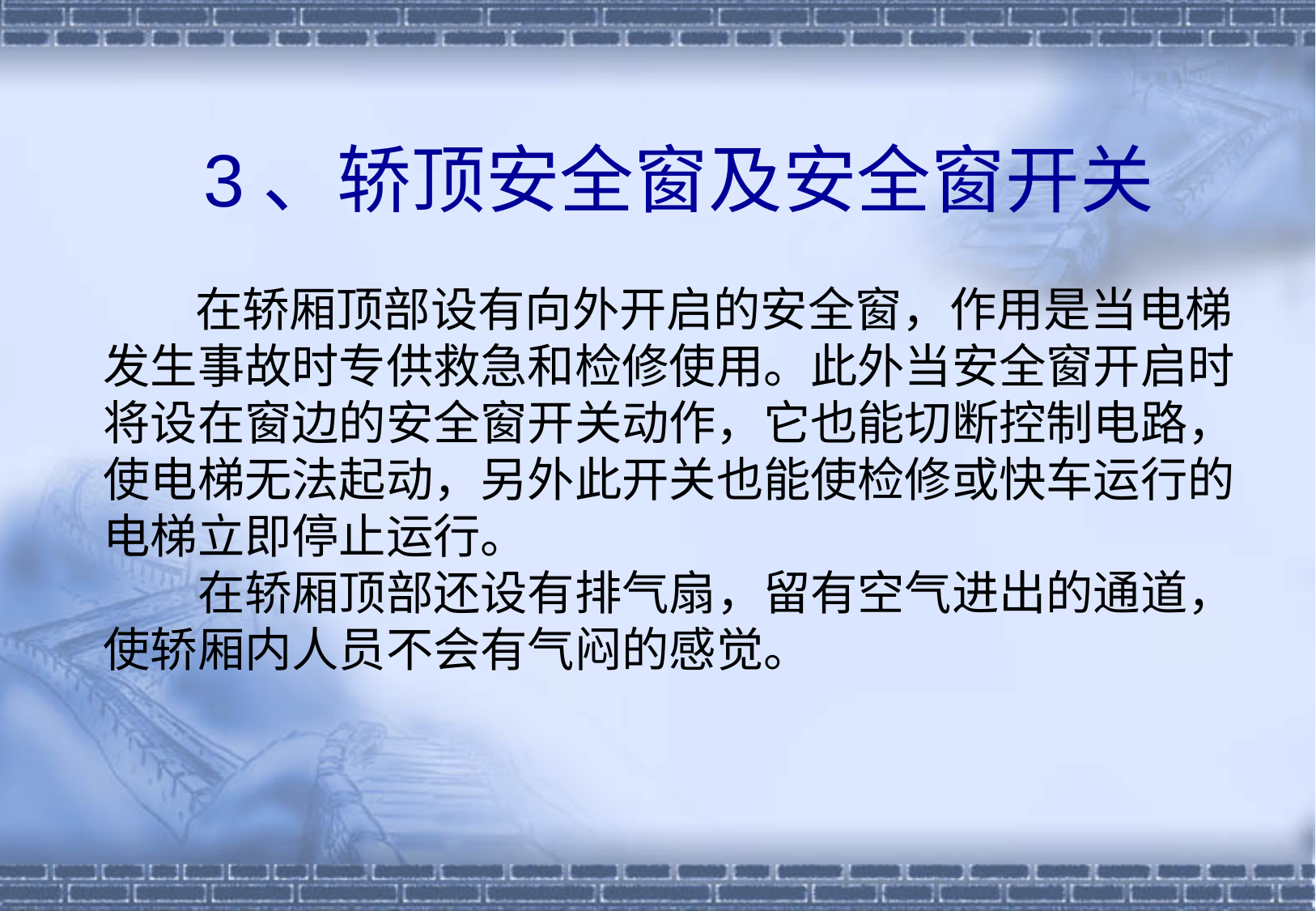

# 3、轿顶安全窗及安全窗开关
   　　在轿厢顶部设有向外开启的安全窗，作用是当电梯发生事故时专供救急和检修使用。此外当安全窗开启时将设在窗边的安全窗开关动作，它也能切断控制电路，使电梯无法起动，另外此开关也能使检修或快车运行的电梯立即停止运行。
　　在轿厢顶部还设有排气扇，留有空气进出的通道，使轿厢内人员不会有气闷的感觉。